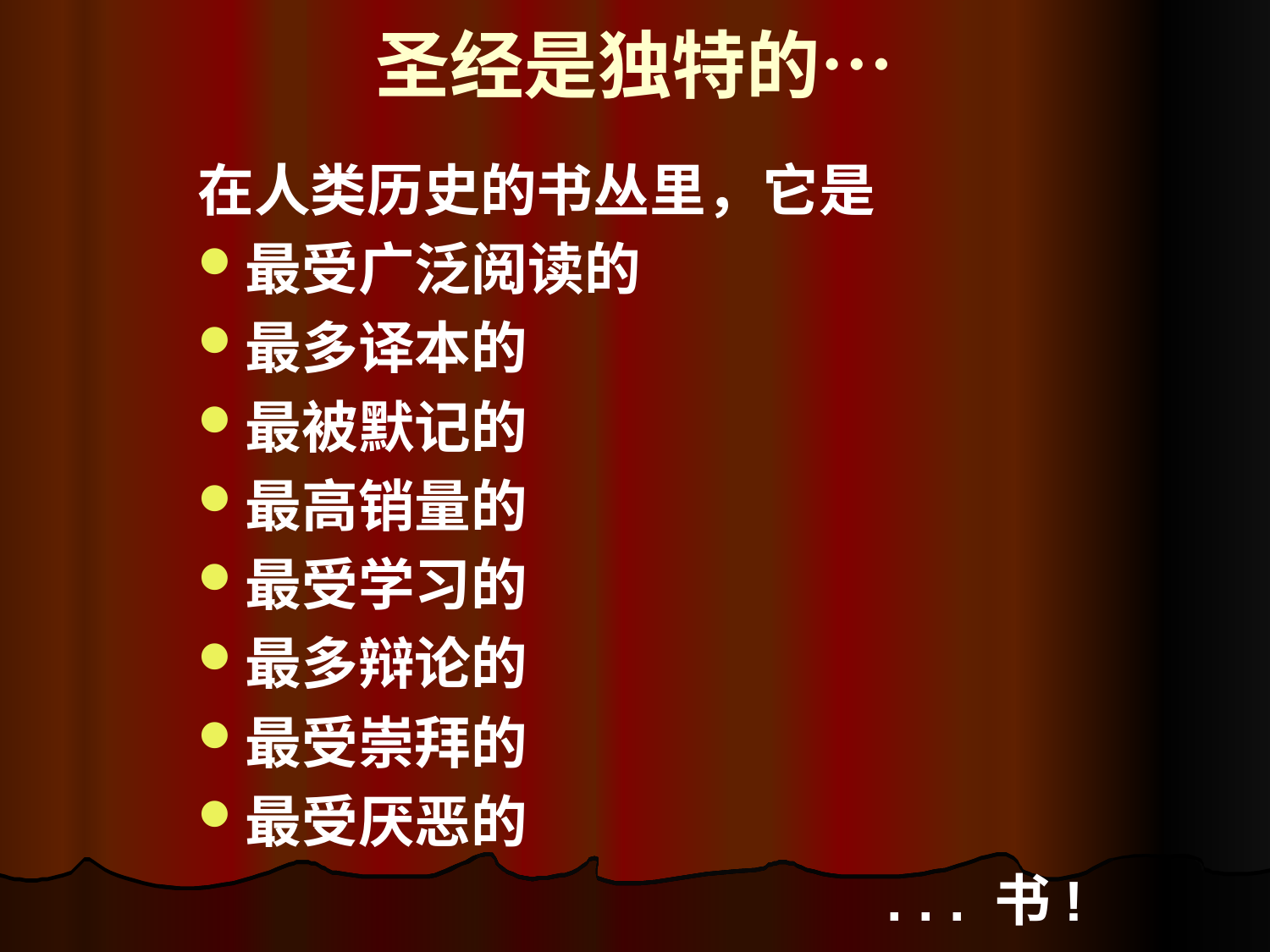

# 圣经是独特的…
在人类历史的书丛里，它是
最受广泛阅读的
最多译本的
最被默记的
最高销量的
最受学习的
最多辩论的
最受崇拜的
最受厌恶的
                                            . . . 书!